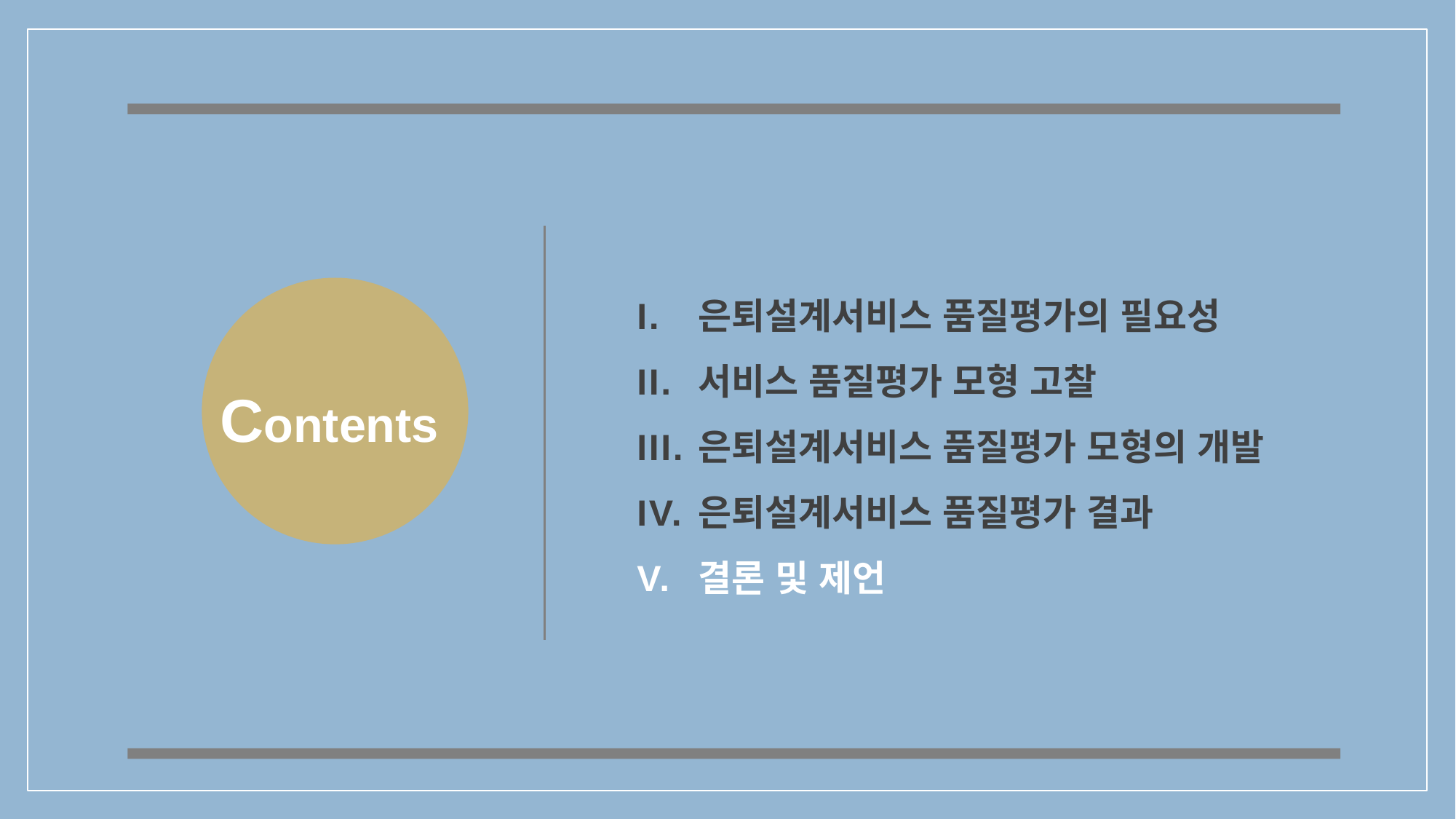

은퇴설계서비스 품질평가의 필요성
서비스 품질평가 모형 고찰
은퇴설계서비스 품질평가 모형의 개발
은퇴설계서비스 품질평가 결과
결론 및 제언

Contents